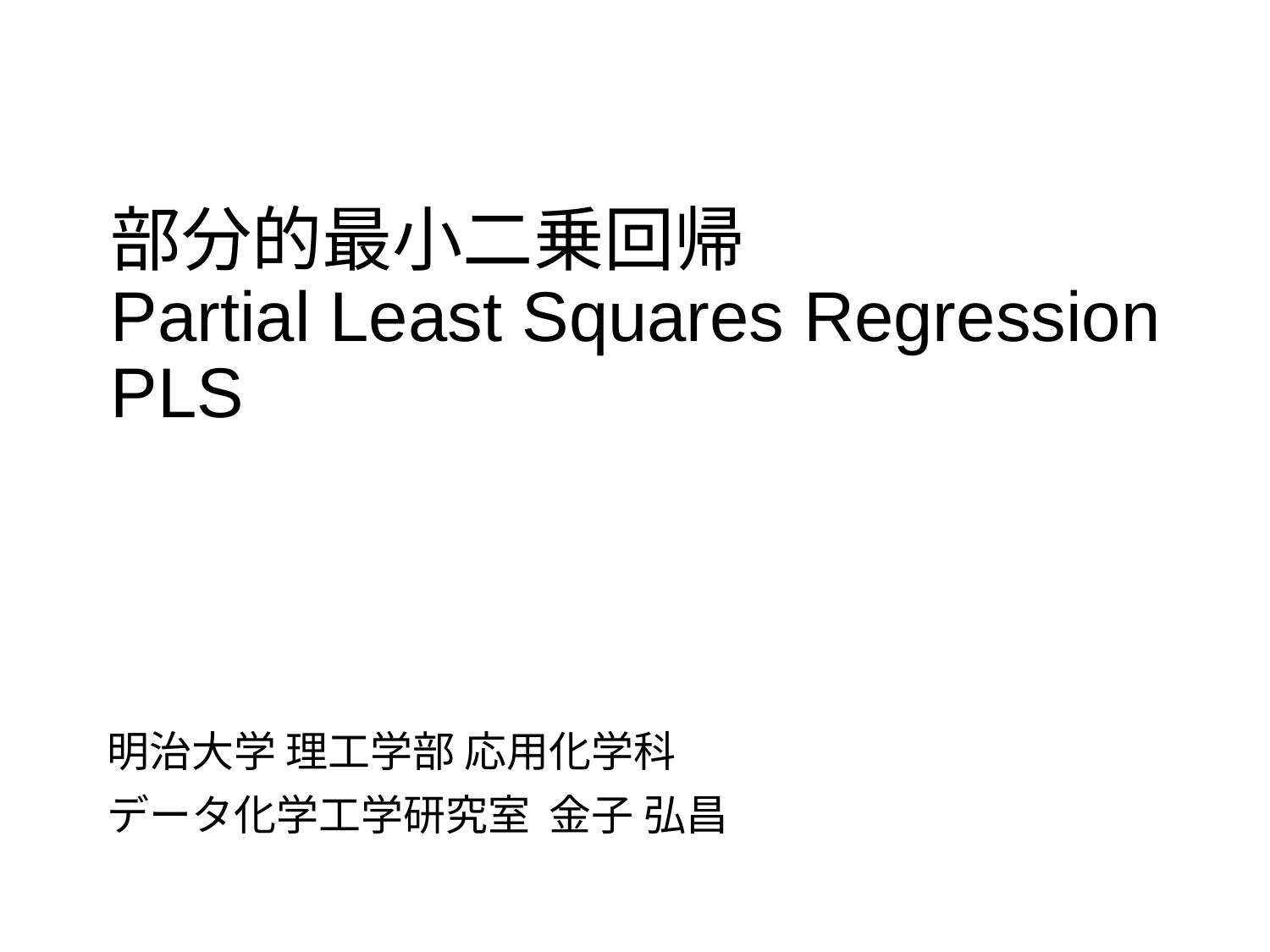

1
# 部分的最小二乗回帰 Partial Least Squares Regression PLS
明治大学 理工学部 応用化学科
データ化学工学研究室  金子 弘昌